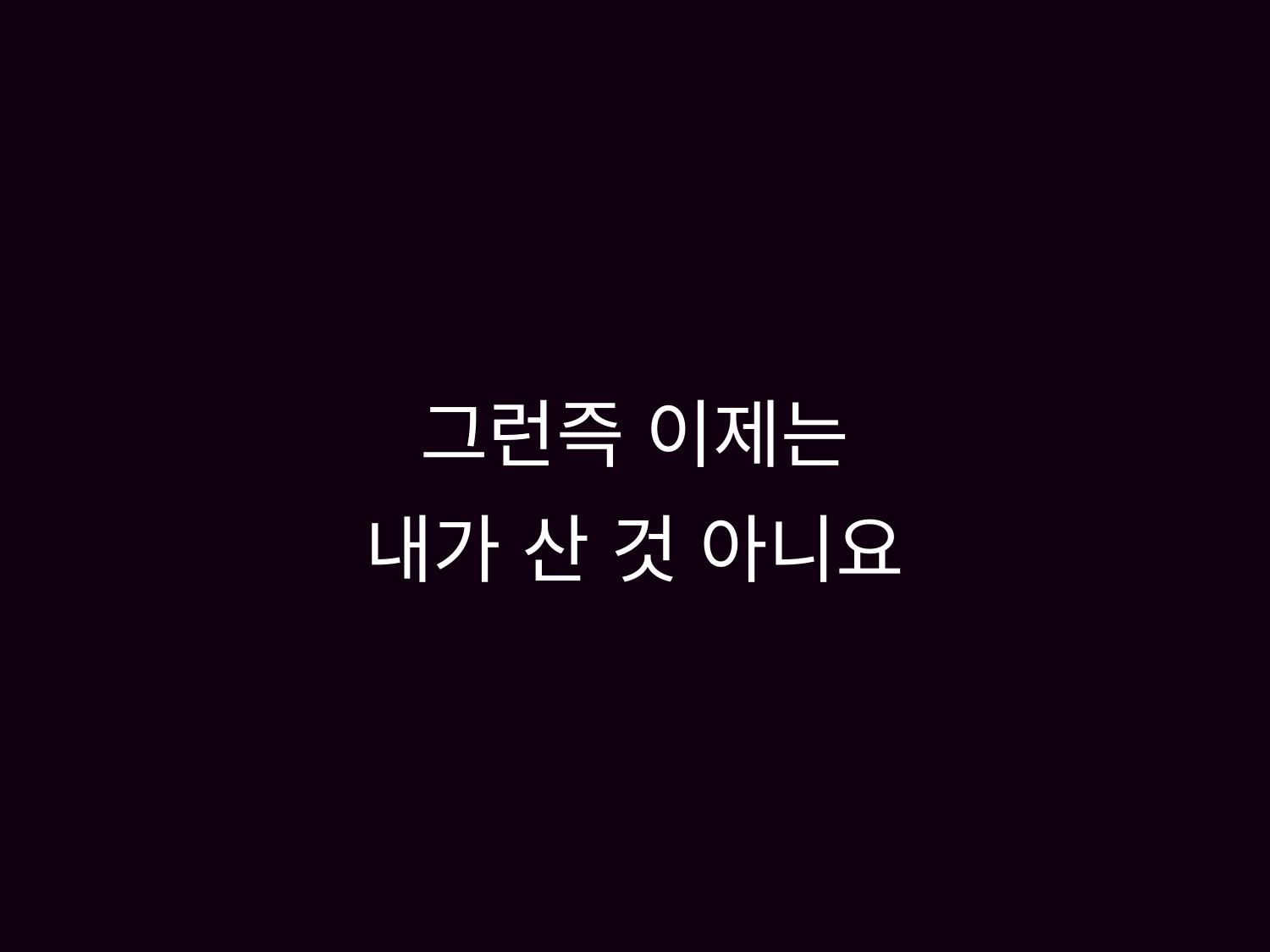

# 그런즉 이제는 내가 산 것 아니요